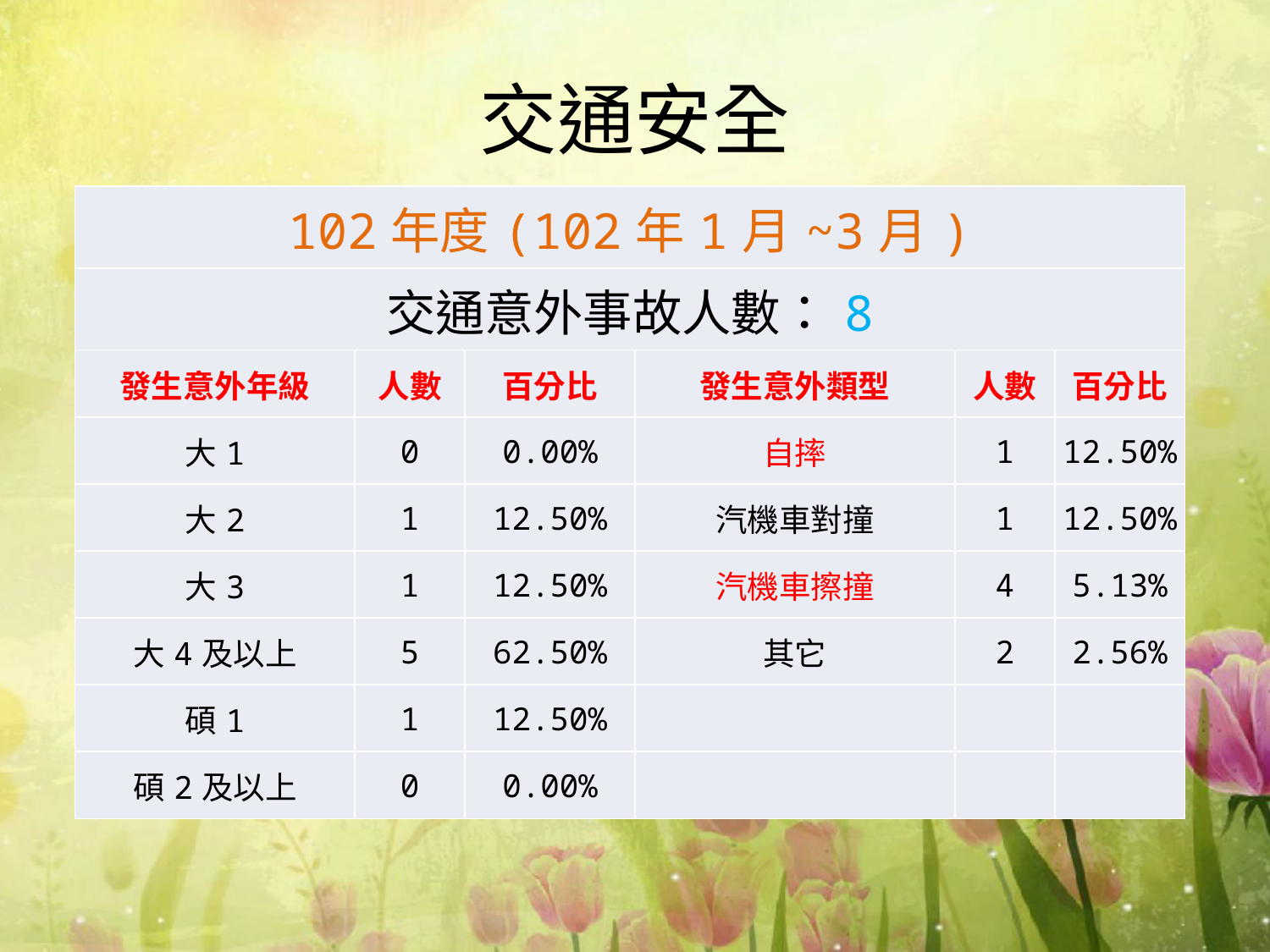

# 交通安全
| 102年度(102年1月~3月) |  |  |  |  |  |
| --- | --- | --- | --- | --- | --- |
| 交通意外事故人數：8 |  |  |  |  |  |
| 發生意外年級 | 人數 | 百分比 | 發生意外類型 | 人數 | 百分比 |
| 大1 | 0 | 0.00% | 自摔 | 1 | 12.50% |
| 大2 | 1 | 12.50% | 汽機車對撞 | 1 | 12.50% |
| 大3 | 1 | 12.50% | 汽機車擦撞 | 4 | 5.13% |
| 大4及以上 | 5 | 62.50% | 其它 | 2 | 2.56% |
| 碩1 | 1 | 12.50% |  |  |  |
| 碩2及以上 | 0 | 0.00% |  |  |  |